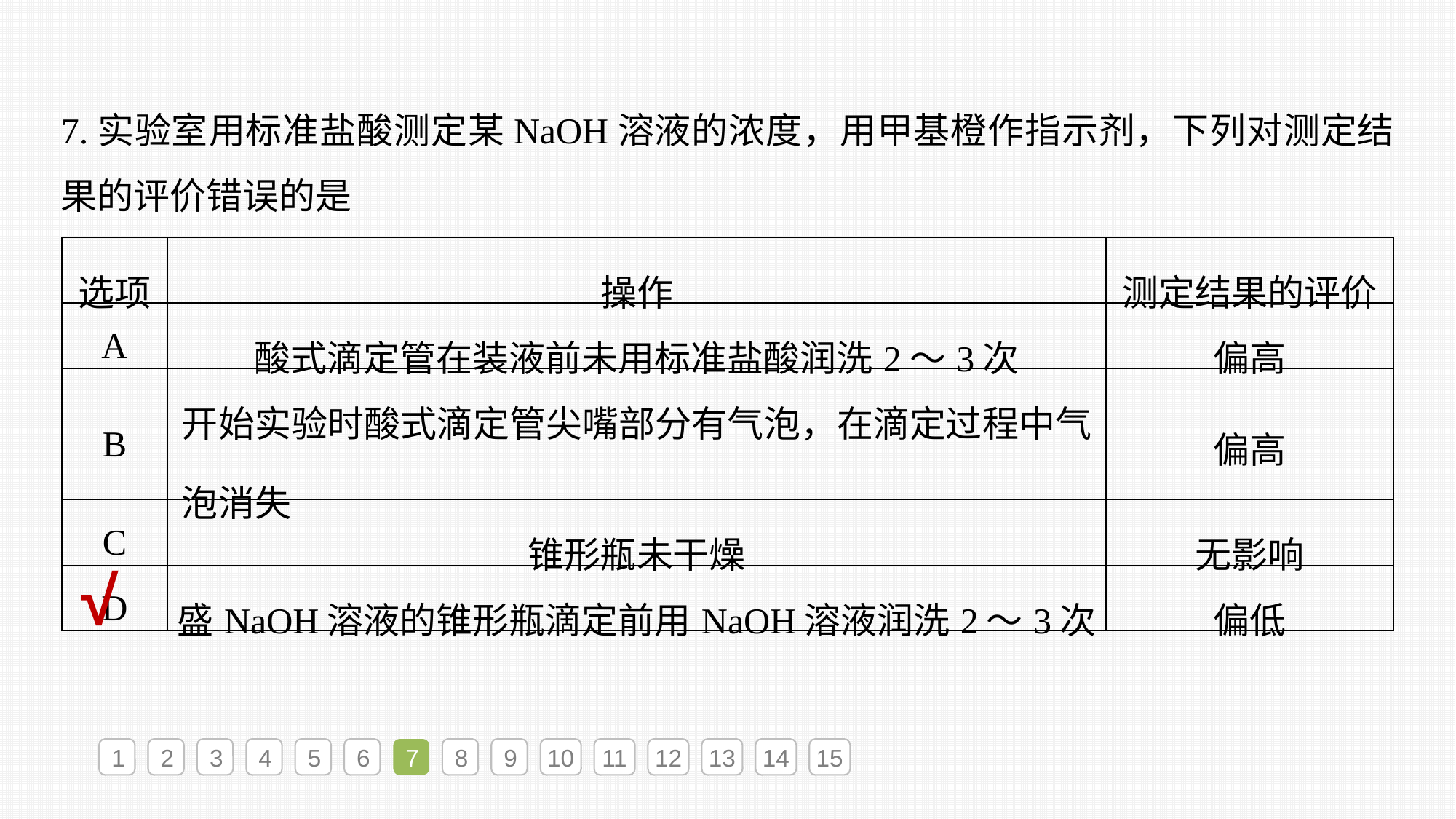

7.实验室用标准盐酸测定某NaOH溶液的浓度，用甲基橙作指示剂，下列对测定结果的评价错误的是
| 选项 | 操作 | 测定结果的评价 |
| --- | --- | --- |
| A | 酸式滴定管在装液前未用标准盐酸润洗2～3次 | 偏高 |
| B | 开始实验时酸式滴定管尖嘴部分有气泡，在滴定过程中气泡消失 | 偏高 |
| C | 锥形瓶未干燥 | 无影响 |
| D | 盛NaOH溶液的锥形瓶滴定前用NaOH溶液润洗2～3次 | 偏低 |
√
1
2
3
4
5
6
7
8
9
10
11
12
13
14
15